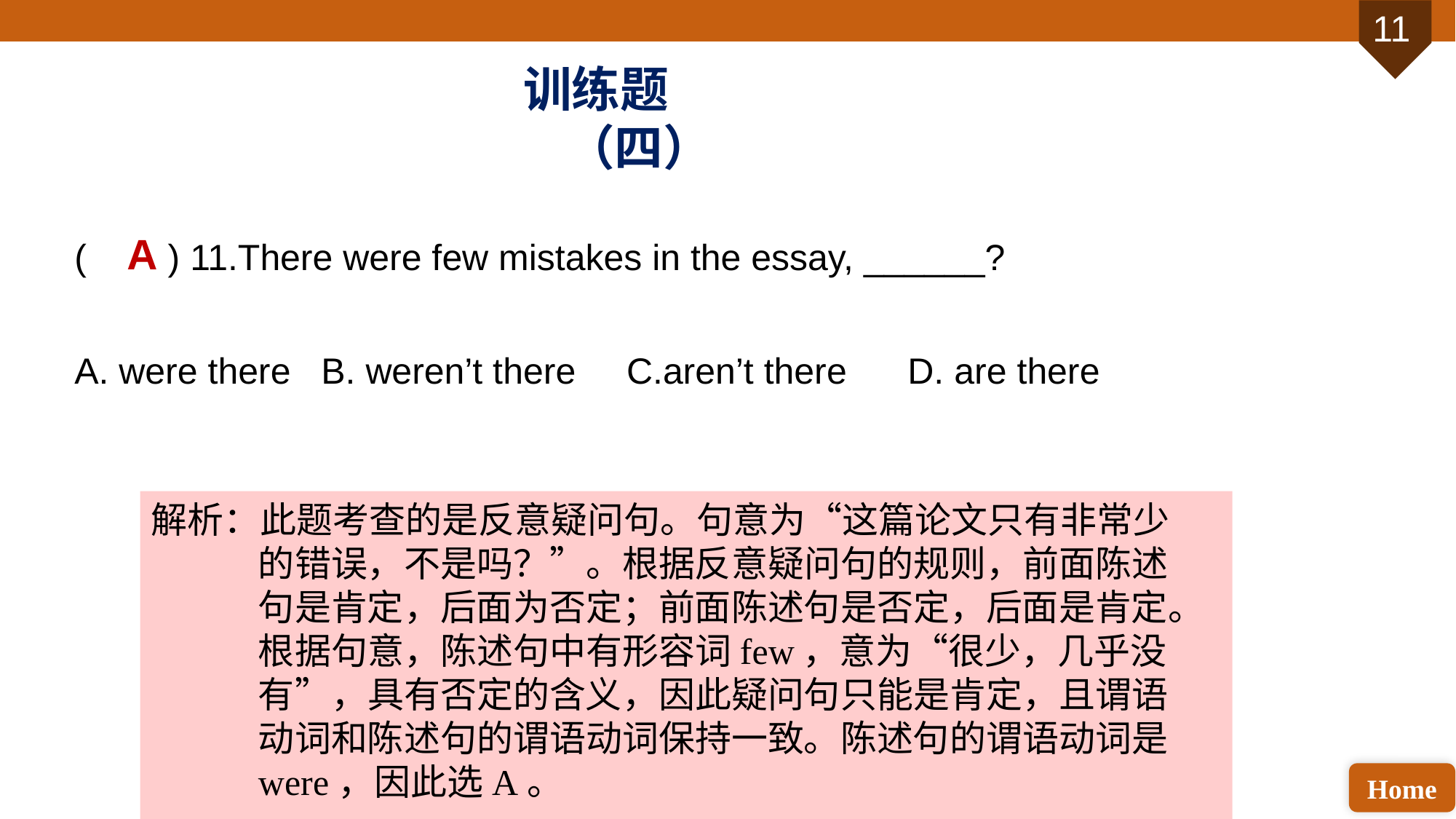

训练题（四）
(        ) 11.There were few mistakes in the essay, ______?

A. were there   B. weren’t there     C.aren’t there      D. are there
A

解析：此题考查的是反意疑问句。句意为“这篇论文只有非常少的错误，不是吗？”。根据反意疑问句的规则，前面陈述句是肯定，后面为否定；前面陈述句是否定，后面是肯定。根据句意，陈述句中有形容词few，意为“很少，几乎没有”，具有否定的含义，因此疑问句只能是肯定，且谓语动词和陈述句的谓语动词保持一致。陈述句的谓语动词是were，因此选A。